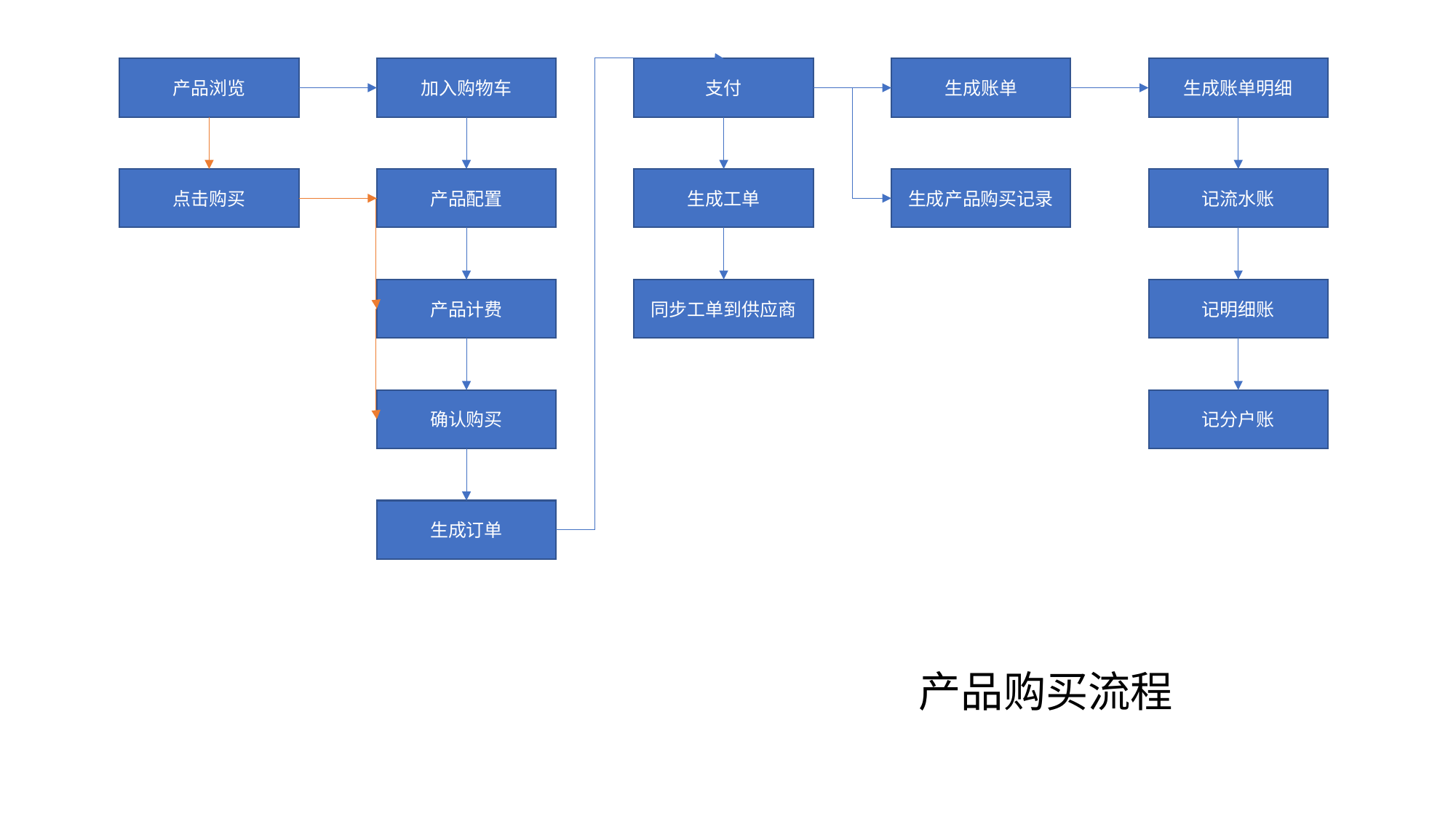

加入购物车
支付
生成账单
生成账单明细
产品浏览
生成工单
生成产品购买记录
记流水账
点击购买
产品配置
记明细账
同步工单到供应商
产品计费
记分户账
确认购买
生成订单
产品购买流程